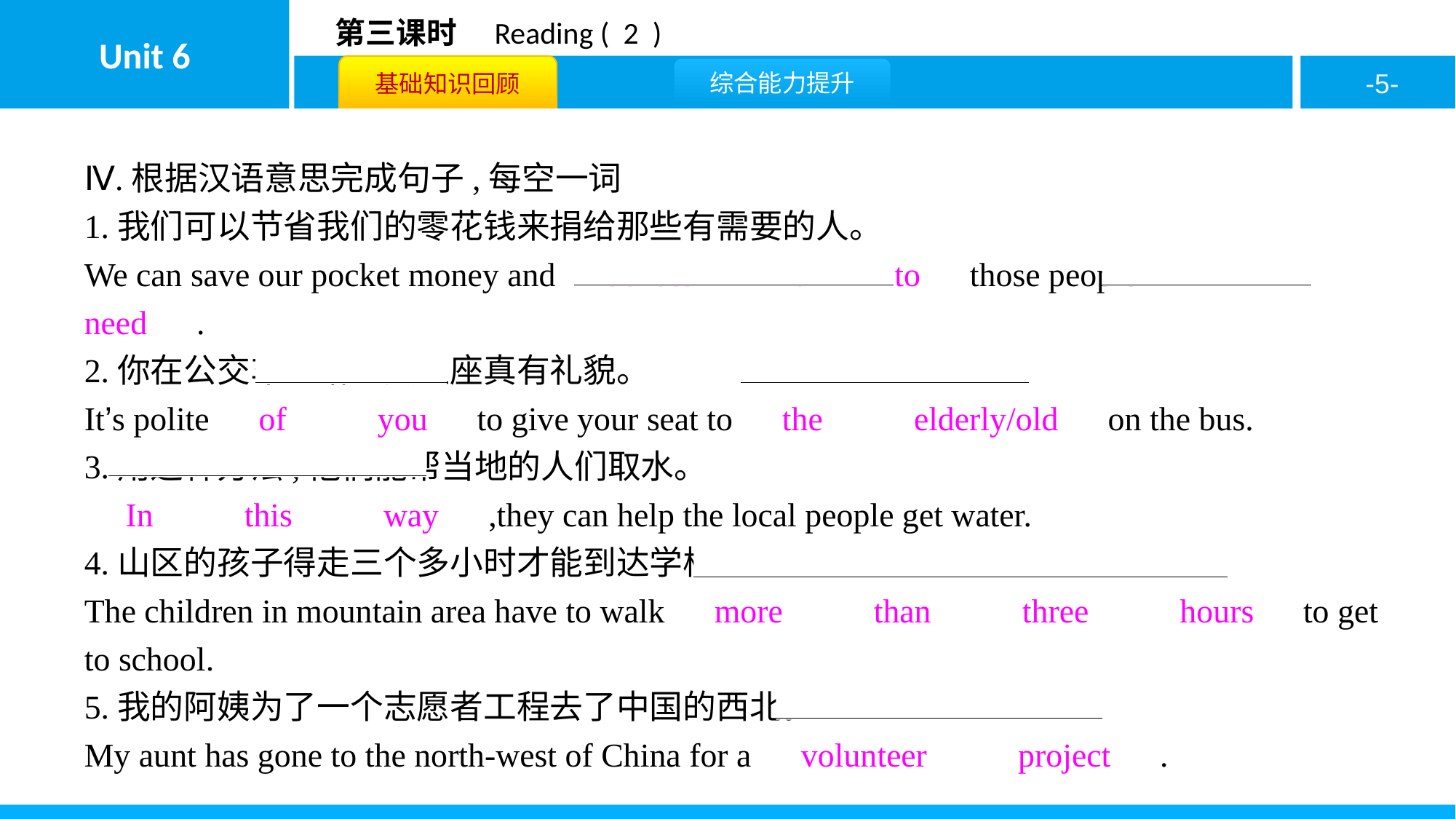

Ⅳ.根据汉语意思完成句子,每空一词
1.我们可以节省我们的零花钱来捐给那些有需要的人。
We can save our pocket money and　donate　 　it　 　to　those people　in　 　need　.
2.你在公交车上给老人让座真有礼貌。
It’s polite　of　 　you　to give your seat to　the　 　elderly/old　on the bus.
3.用这种方法,他们能帮当地的人们取水。
　In　 　this　 　way　,they can help the local people get water.
4.山区的孩子得走三个多小时才能到达学校。
The children in mountain area have to walk　more　 　than　 　three　 　hours　to get to school.
5.我的阿姨为了一个志愿者工程去了中国的西北。
My aunt has gone to the north-west of China for a　volunteer　 　project　.